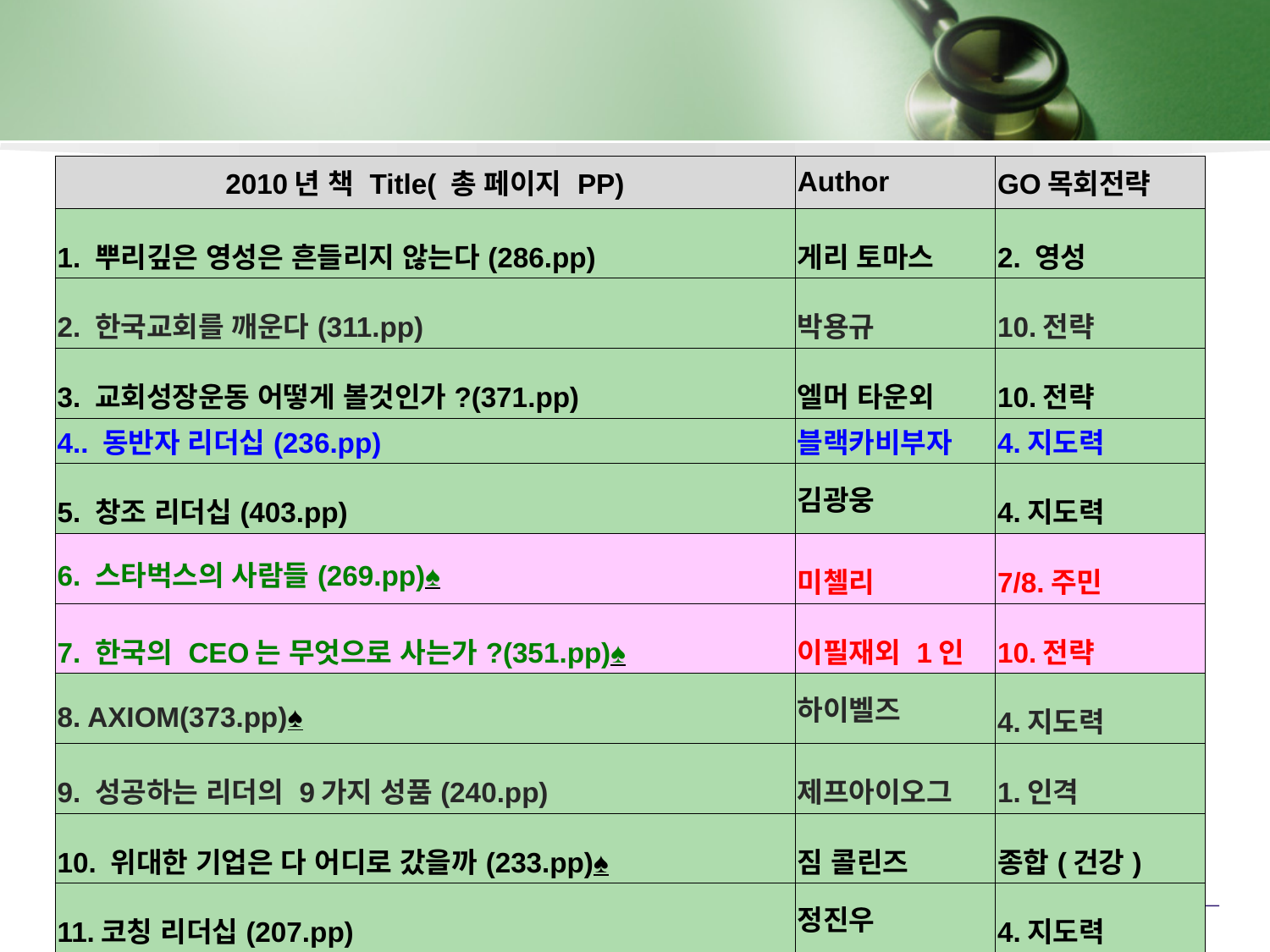

| 2010년 책 Title( 총 페이지 PP) | Author | GO목회전략 |
| --- | --- | --- |
| 1. 뿌리깊은 영성은 흔들리지 않는다(286.pp) | 게리 토마스 | 2. 영성 |
| 2. 한국교회를 깨운다(311.pp) | 박용규 | 10.전략 |
| 3. 교회성장운동 어떻게 볼것인가?(371.pp) | 엘머 타운외 | 10.전략 |
| 4.. 동반자 리더십(236.pp) | 블랙카비부자 | 4.지도력 |
| 5. 창조 리더십(403.pp) | 김광웅 | 4.지도력 |
| 6. 스타벅스의 사람들(269.pp)♠ | 미첼리 | 7/8.주민 |
| 7. 한국의 CEO는 무엇으로 사는가?(351.pp)♠ | 이필재외 1인 | 10.전략 |
| 8. AXIOM(373.pp)♠ | 하이벨즈 | 4.지도력 |
| 9. 성공하는 리더의 9가지 성품(240.pp) | 제프아이오그 | 1.인격 |
| 10. 위대한 기업은 다 어디로 갔을까(233.pp)♠ | 짐 콜린즈 | 종합(건강) |
| 11.코칭 리더십(207.pp) | 정진우 | 4.지도력 |
| 12.실행에 집중하라(335.pp) | 보시다외 | 9.시스템 |
| 13.협상(352.pp) | 허브 코헨 | 4.지도력 |